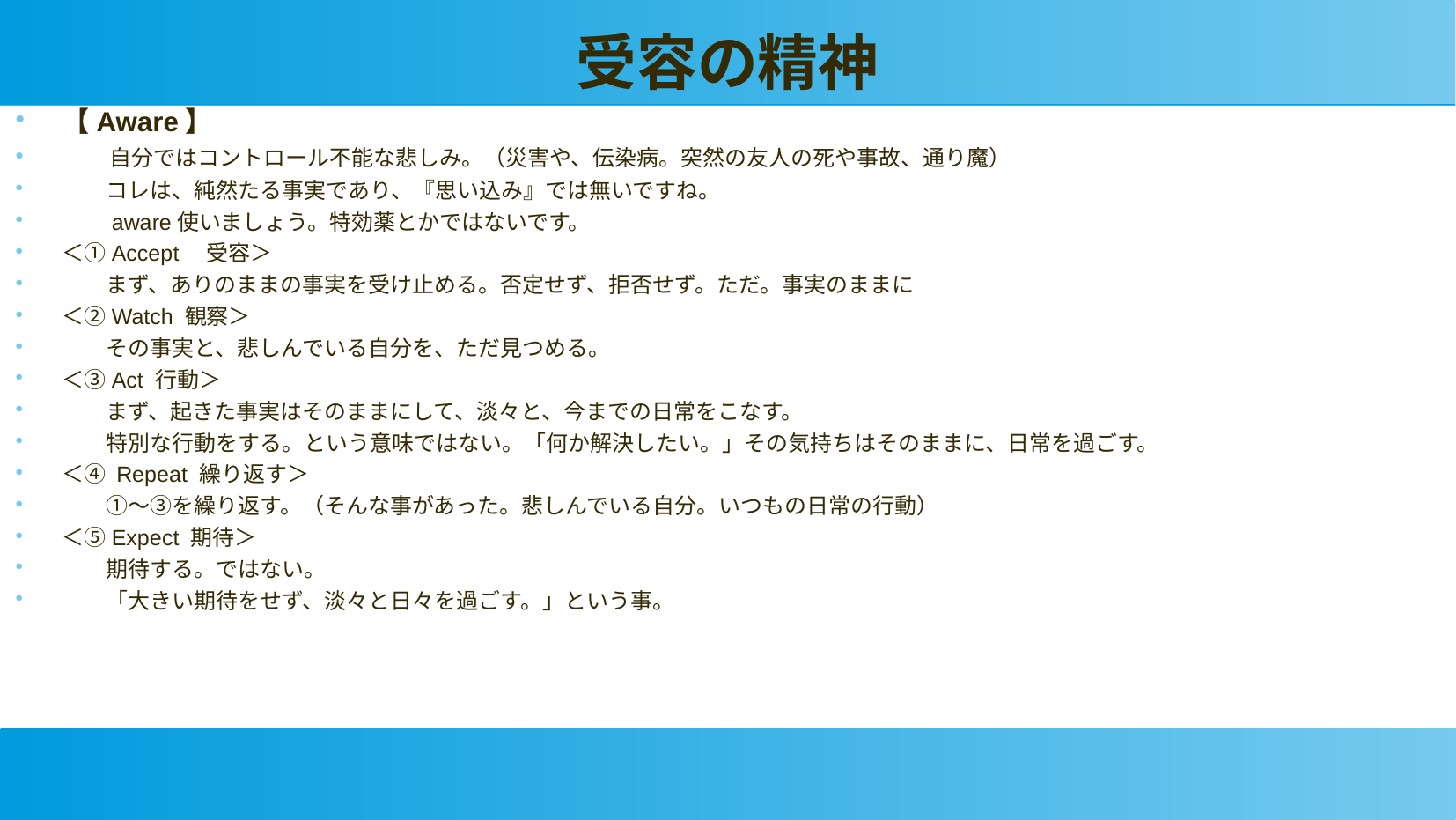

受容の精神
【Aware】
　　自分ではコントロール不能な悲しみ。（災害や、伝染病。突然の友人の死や事故、通り魔）
　　コレは、純然たる事実であり、『思い込み』では無いですね。
　　aware使いましょう。特効薬とかではないです。
＜①Accept　受容＞
　　まず、ありのままの事実を受け止める。否定せず、拒否せず。ただ。事実のままに
＜②Watch 観察＞
　　その事実と、悲しんでいる自分を、ただ見つめる。
＜③Act 行動＞
　　まず、起きた事実はそのままにして、淡々と、今までの日常をこなす。
　　特別な行動をする。という意味ではない。「何か解決したい。」その気持ちはそのままに、日常を過ごす。
＜④ Repeat 繰り返す＞
　　①〜③を繰り返す。（そんな事があった。悲しんでいる自分。いつもの日常の行動）
＜⑤Expect 期待＞
　　期待する。ではない。
　　「大きい期待をせず、淡々と日々を過ごす。」という事。